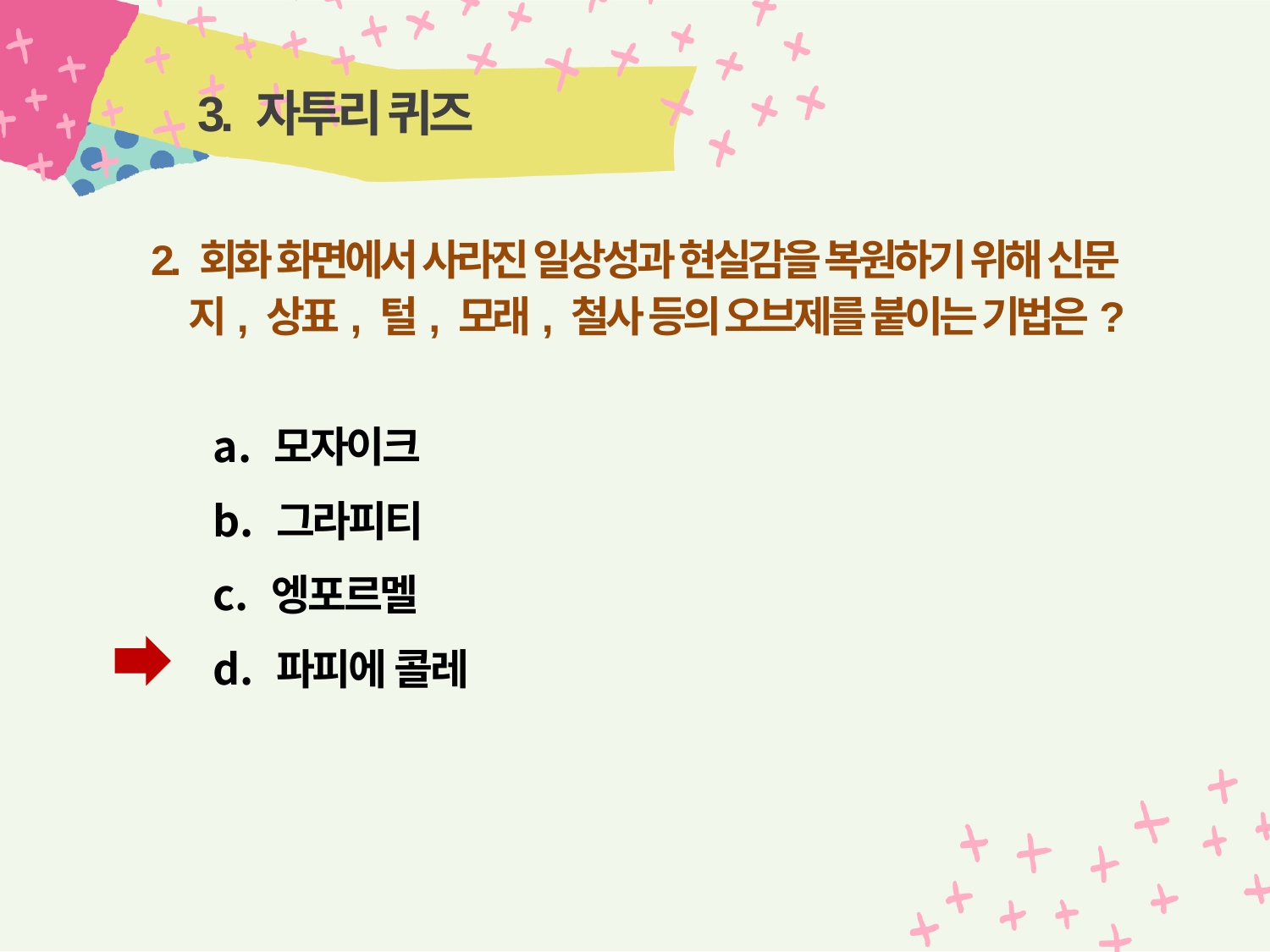

# 3. 자투리 퀴즈
2. 회화 화면에서 사라진 일상성과 현실감을 복원하기 위해 신문지, 상표, 털, 모래, 철사 등의 오브제를 붙이는 기법은?

 모자이크
 그라피티
 엥포르멜
 파피에 콜레